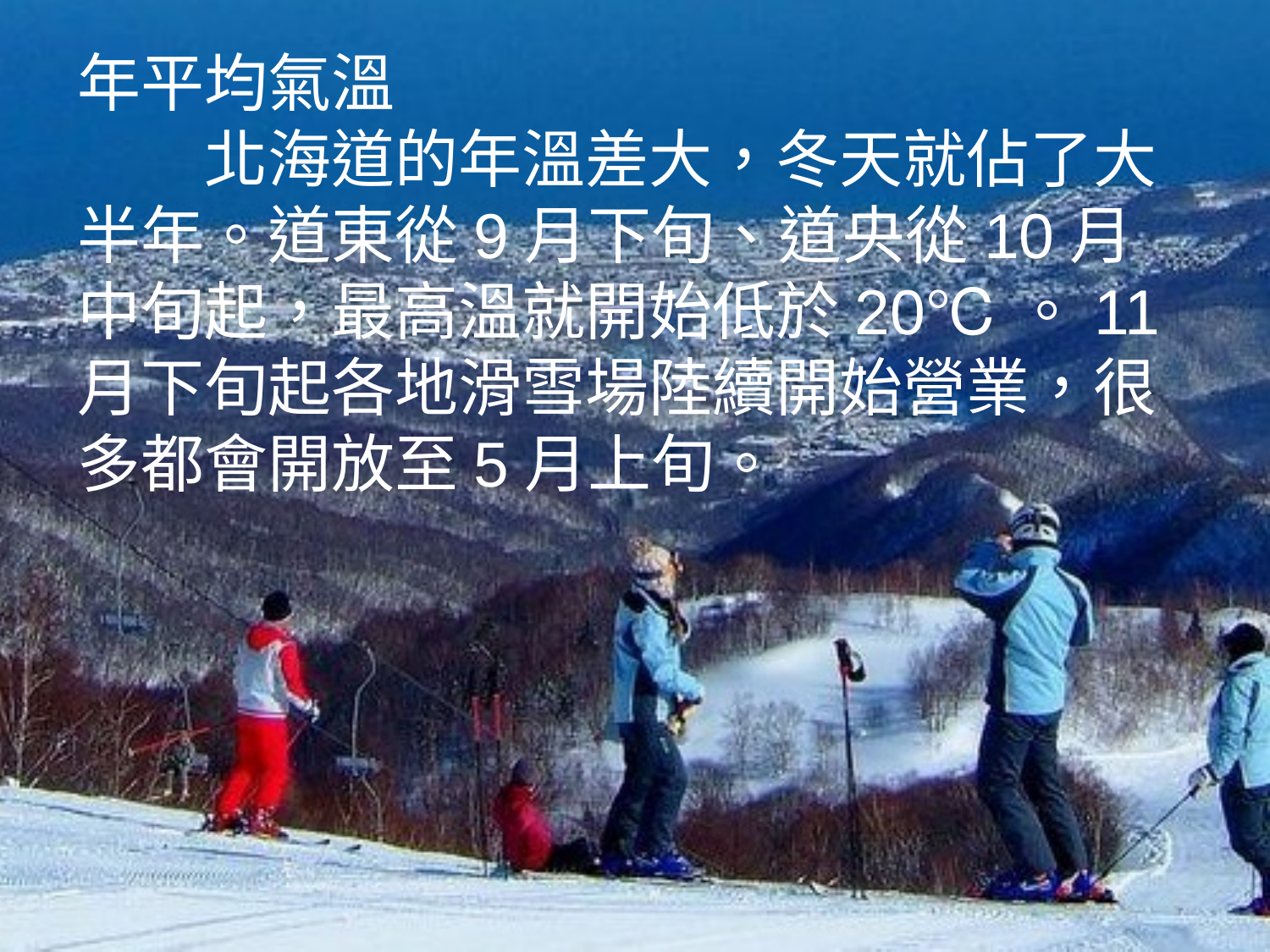

年平均氣溫
	北海道的年溫差大，冬天就佔了大半年。道東從9月下旬、道央從10月中旬起，最高溫就開始低於20℃。11月下旬起各地滑雪場陸續開始營業，很多都會開放至5月上旬。